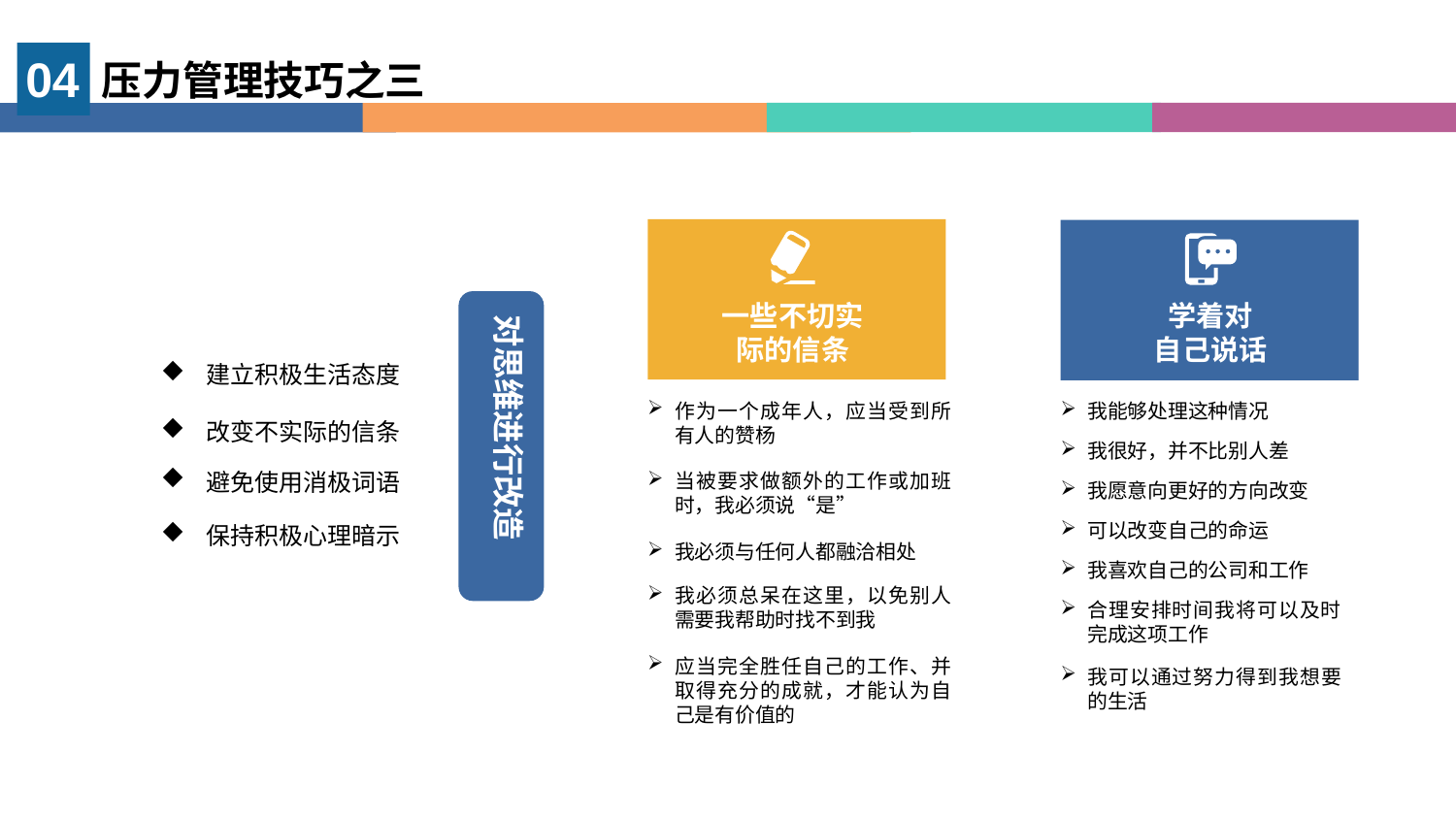

04

压力管理技巧之三

一些不切实际的信条
学着对
自己说话
对思维进行改造
建立积极生活态度
作为一个成年人，应当受到所有人的赞杨
我能够处理这种情况
改变不实际的信条
我很好，并不比别人差
避免使用消极词语
当被要求做额外的工作或加班时，我必须说“是”
我愿意向更好的方向改变
保持积极心理暗示
可以改变自己的命运
我必须与任何人都融洽相处
我喜欢自己的公司和工作
我必须总呆在这里，以免别人需要我帮助时找不到我
合理安排时间我将可以及时完成这项工作
应当完全胜任自己的工作、并取得充分的成就，才能认为自己是有价值的
我可以通过努力得到我想要的生活